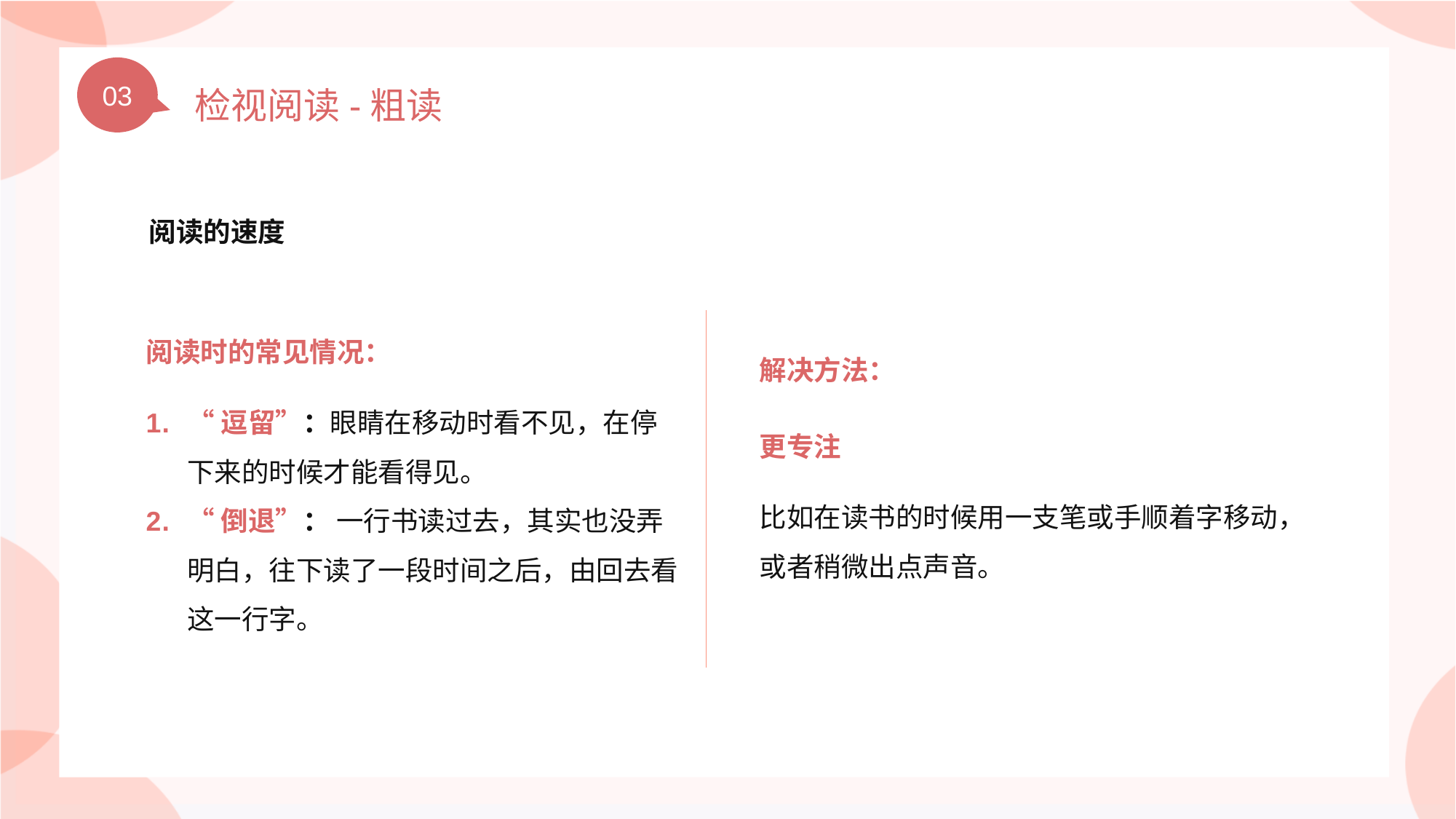

03
检视阅读-粗读
阅读的速度
阅读时的常见情况：

“逗留”：眼睛在移动时看不见，在停下来的时候才能看得见。
“倒退”： 一行书读过去，其实也没弄明白，往下读了一段时间之后，由回去看这一行字。
解决方法：

更专注

比如在读书的时候用一支笔或手顺着字移动，或者稍微出点声音。